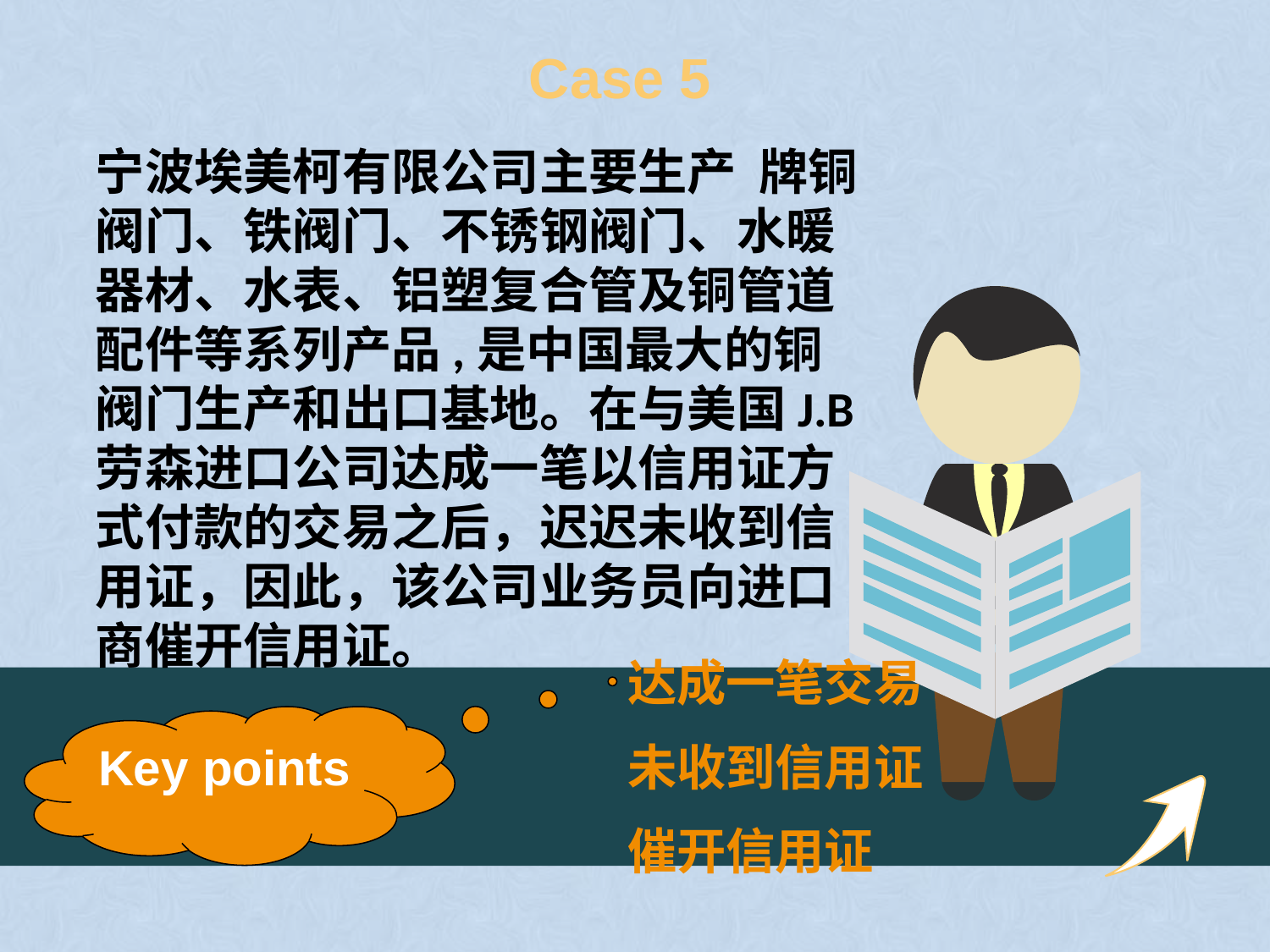

Case 5
宁波埃美柯有限公司主要生产  牌铜阀门、铁阀门、不锈钢阀门、水暖器材、水表、铝塑复合管及铜管道配件等系列产品,是中国最大的铜阀门生产和出口基地。在与美国J.B劳森进口公司达成一笔以信用证方式付款的交易之后，迟迟未收到信用证，因此，该公司业务员向进口商催开信用证。

达成一笔交易
未收到信用证
催开信用证
Key points